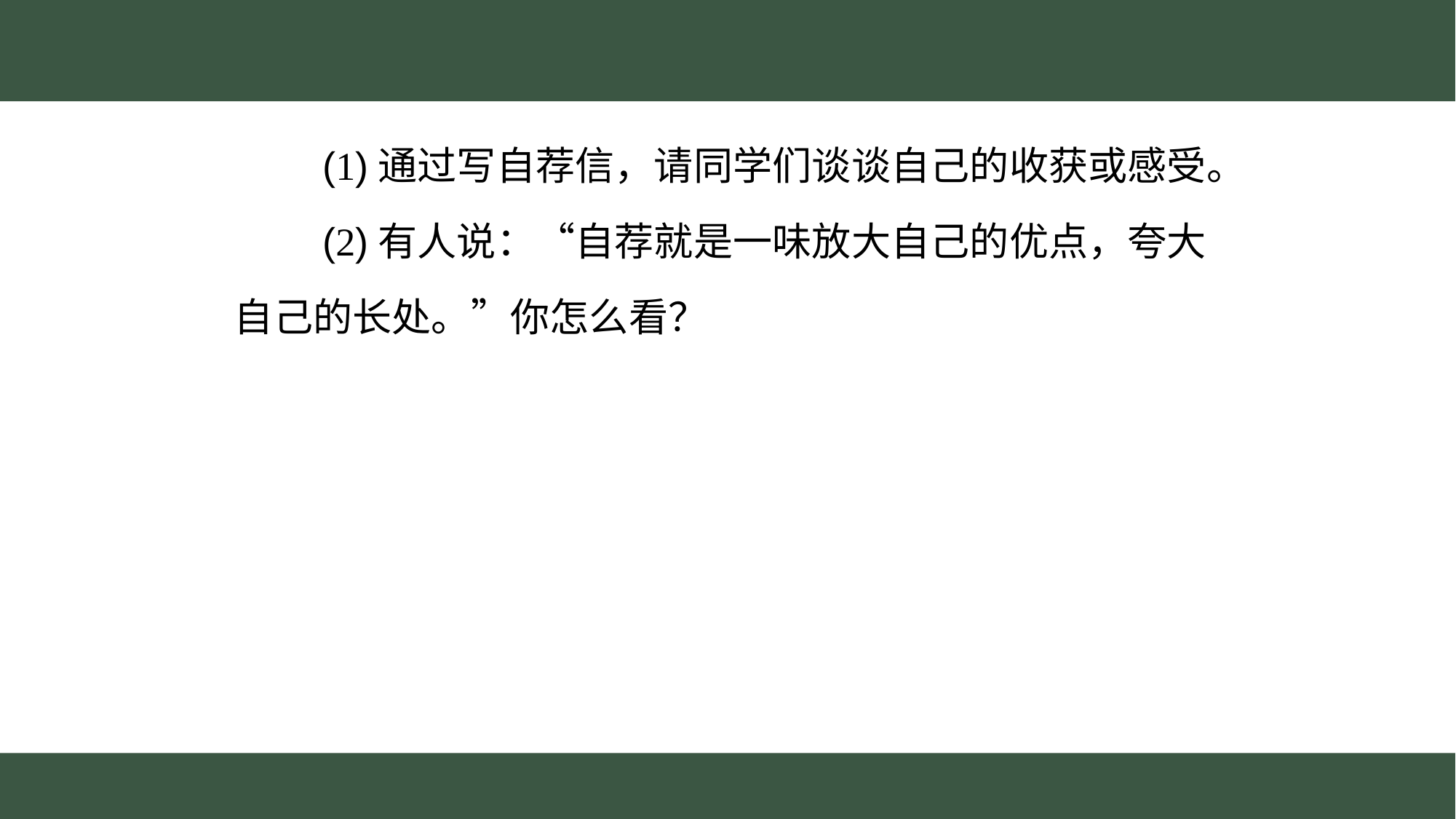

(1)通过写自荐信，请同学们谈谈自己的收获或感受。
　　(2)有人说：“自荐就是一味放大自己的优点，夸大
自己的长处。”你怎么看？